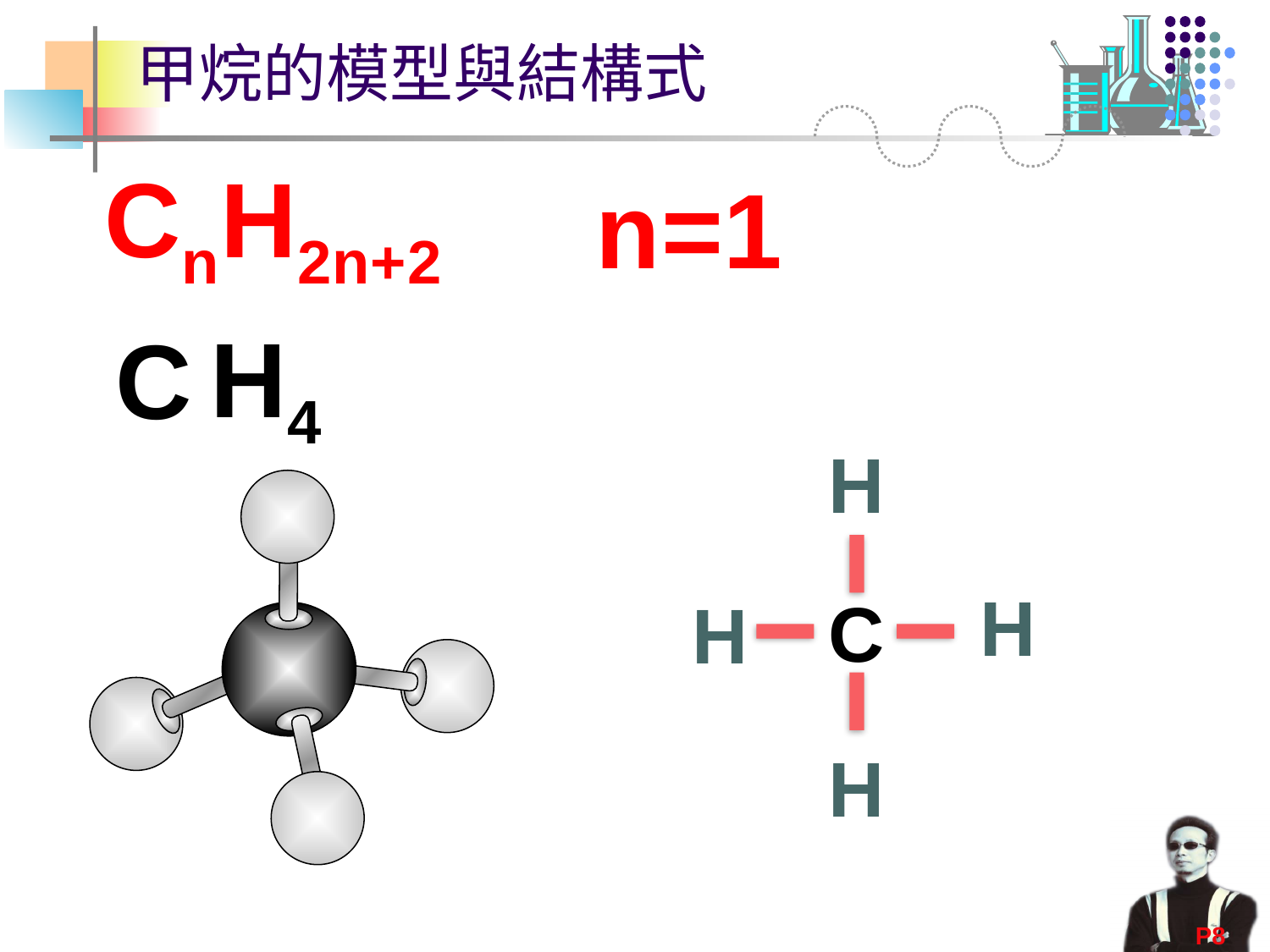

# 甲烷的模型與結構式
CnH2n+2
n=1
H4
C
H

H
C
H

H

P8